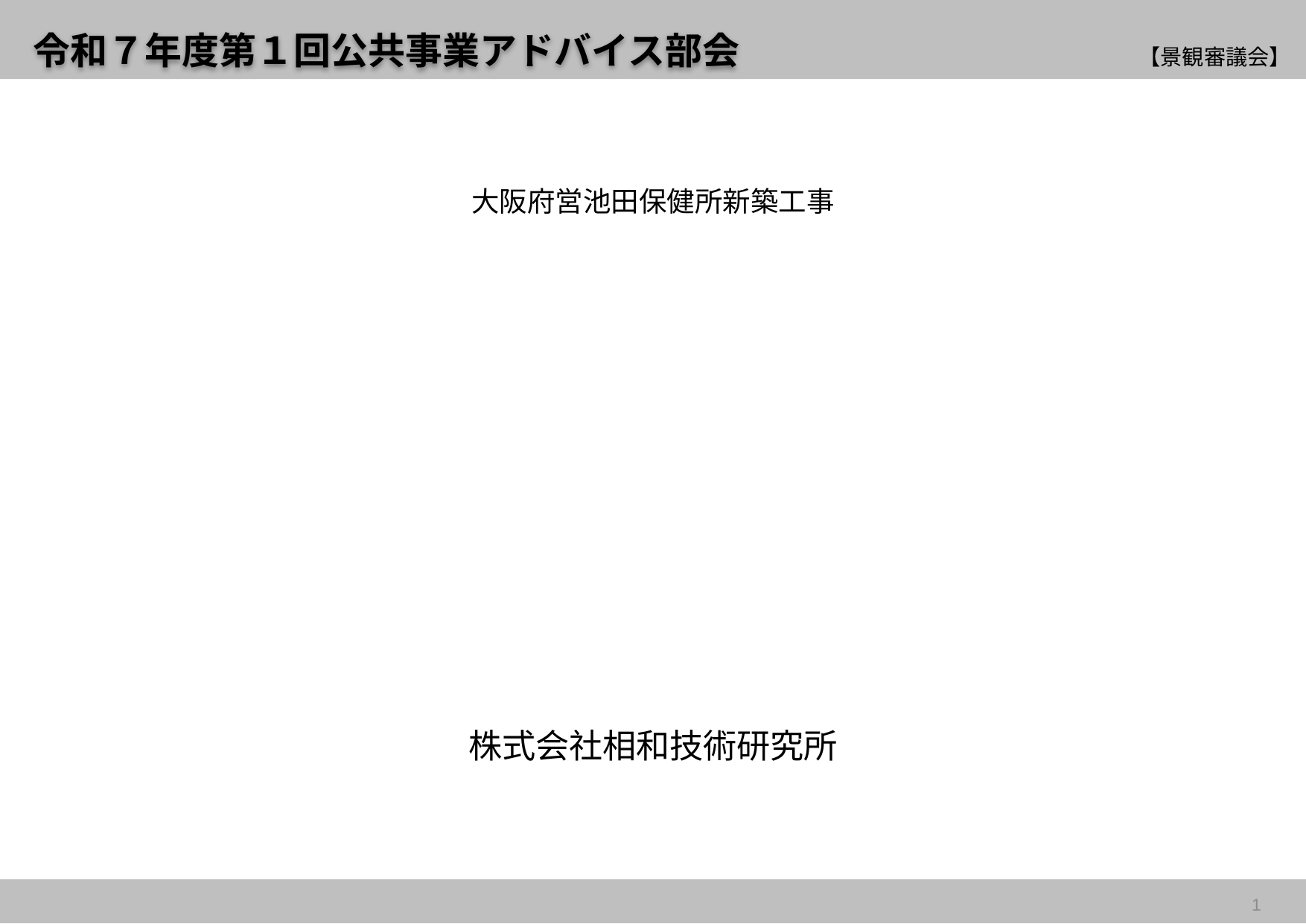

令和７年度第１回公共事業アドバイス部会
【景観審議会】
大阪府営池田保健所新築工事

株式会社相和技術研究所

1